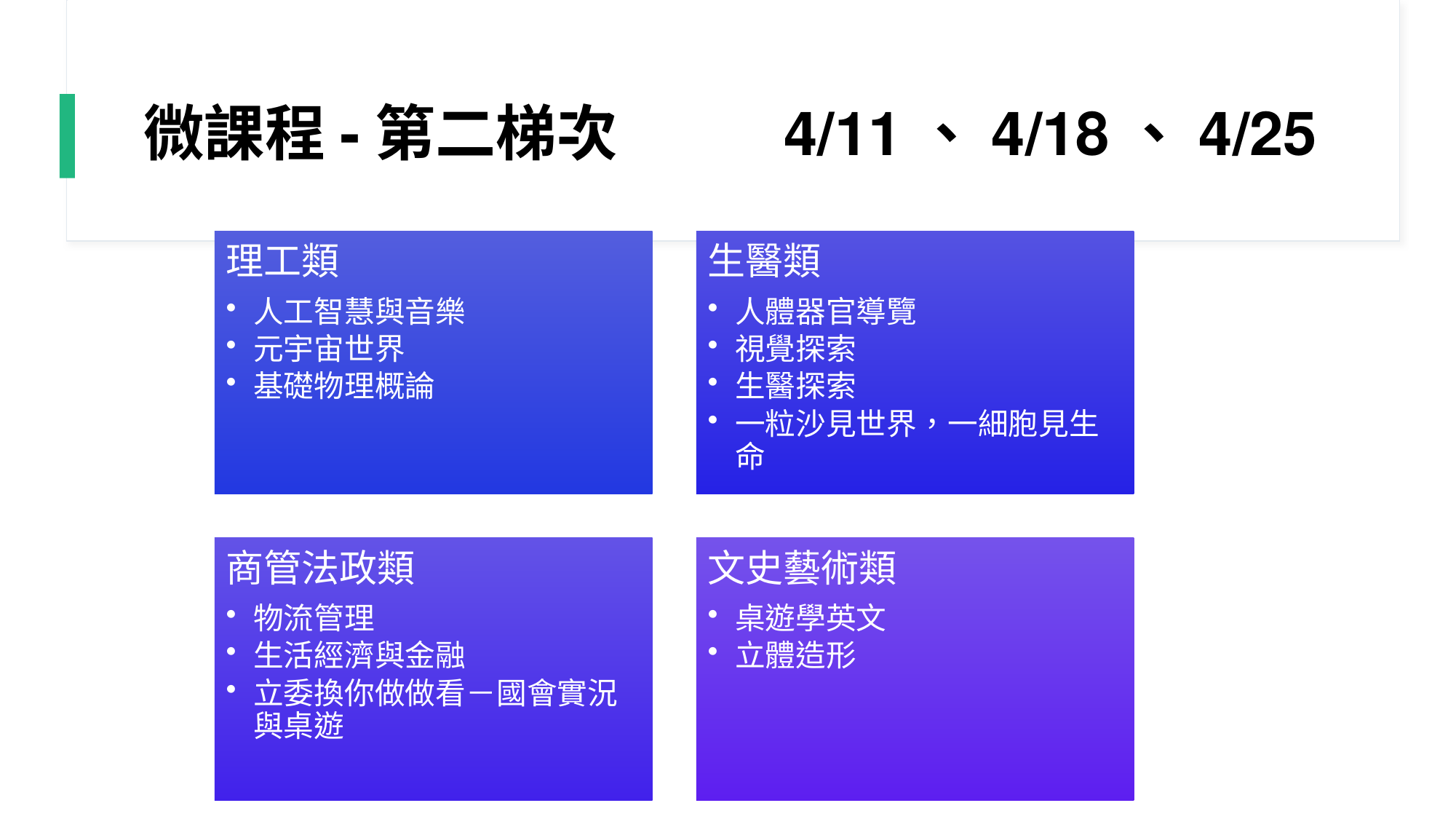

# 微課程-第二梯次         4/11、4/18、4/25
理工類
人工智慧與音樂
元宇宙世界
基礎物理概論
生醫類
人體器官導覽
視覺探索
生醫探索
一粒沙見世界，一細胞見生命
商管法政類
物流管理
生活經濟與金融
立委換你做做看－國會實況與桌遊
文史藝術類
桌遊學英文
立體造形